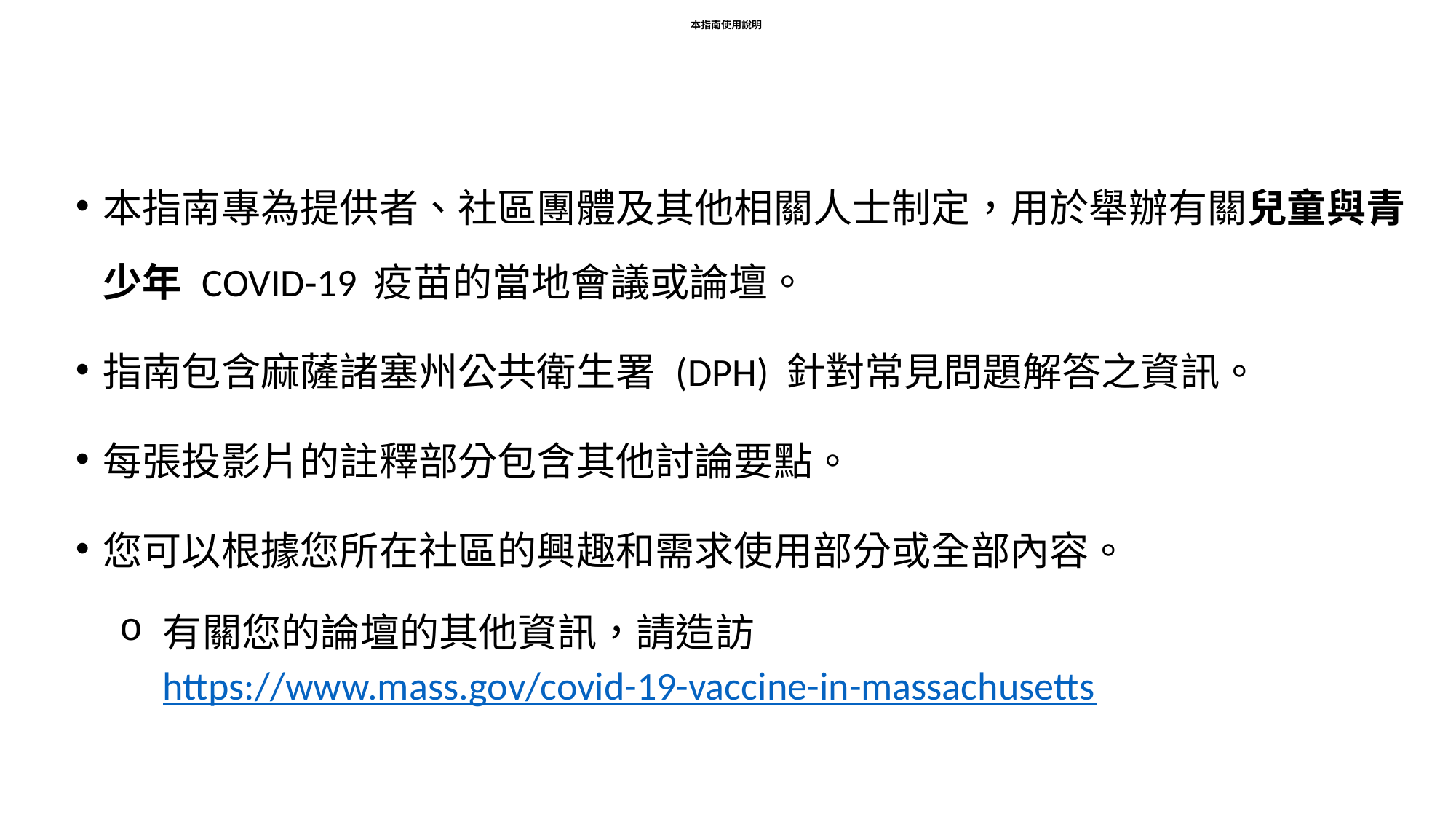

# 本指南使用說明
本指南專為提供者、社區團體及其他相關人士制定，用於舉辦有關兒童與青少年 COVID-19 疫苗的當地會議或論壇。
指南包含麻薩諸塞州公共衛生署 (DPH) 針對常見問題解答之資訊。
每張投影片的註釋部分包含其他討論要點。
您可以根據您所在社區的興趣和需求使用部分或全部內容。
有關您的論壇的其他資訊，請造訪 https://www.mass.gov/covid-19-vaccine-in-massachusetts